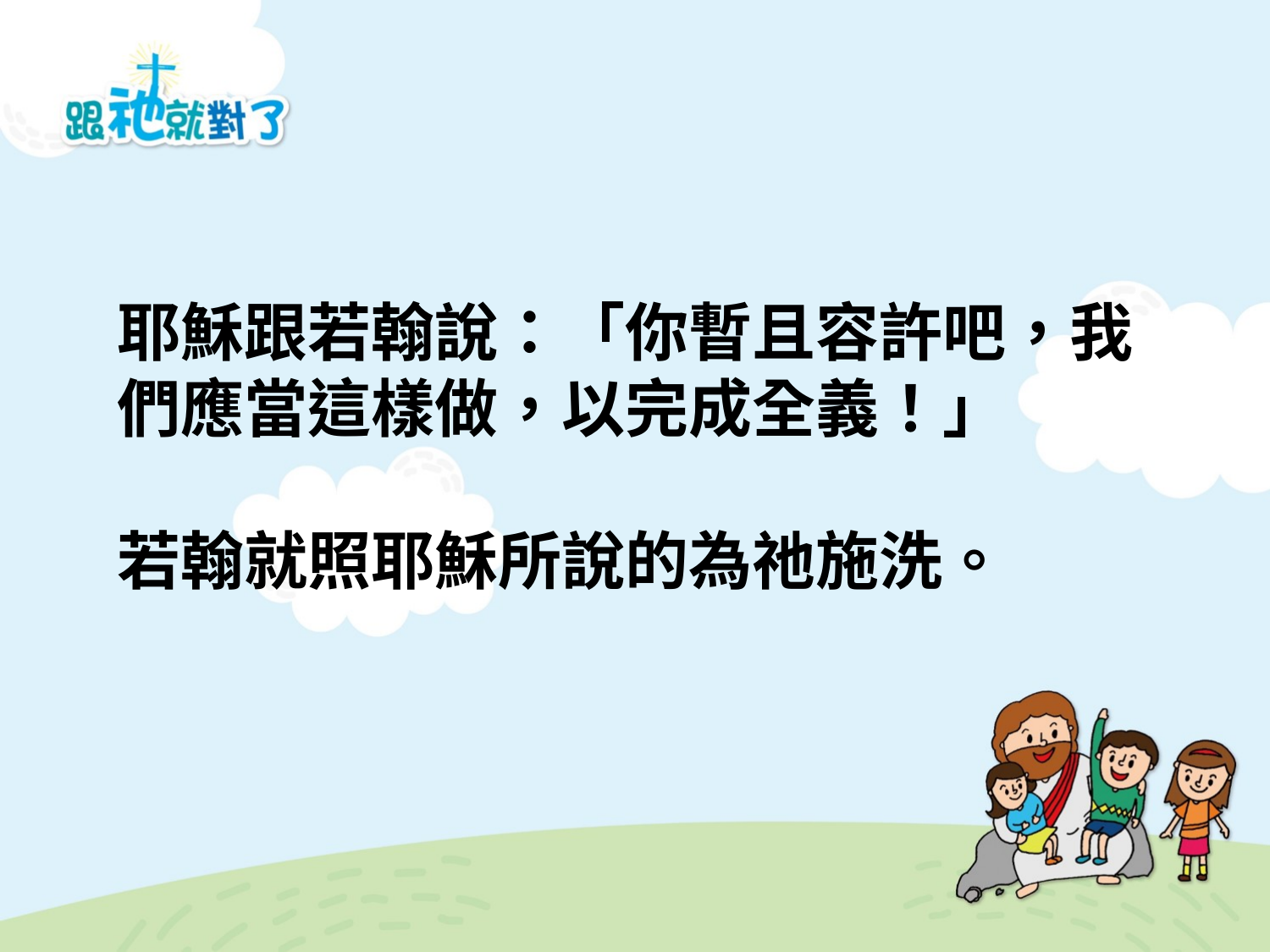

耶穌跟若翰說：「你暫且容許吧，我們應當這樣做，以完成全義！」

若翰就照耶穌所說的為祂施洗。